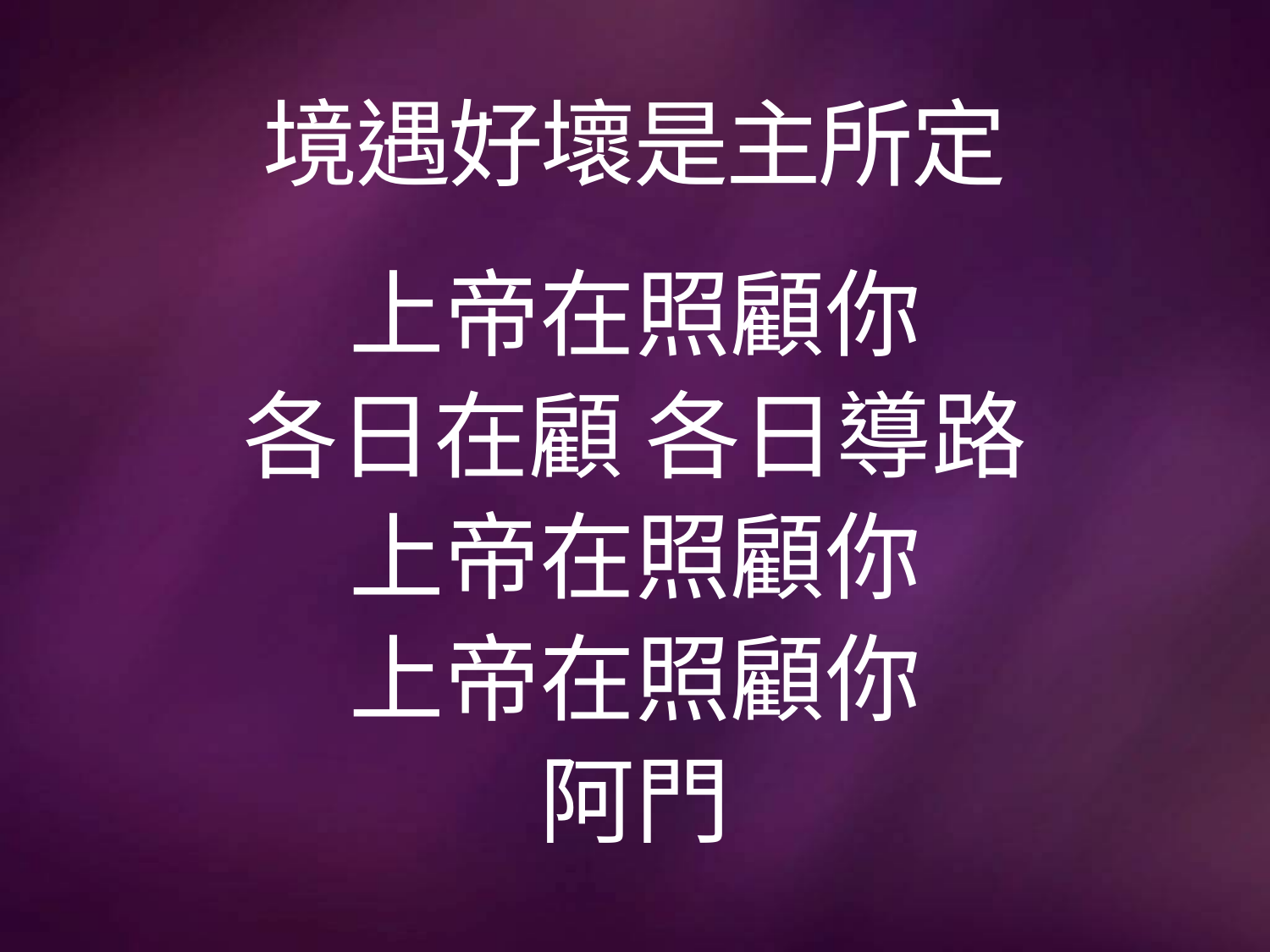

# 境遇好壞是主所定
上帝在照顧你
各日在顧 各日導路
上帝在照顧你
上帝在照顧你
阿門